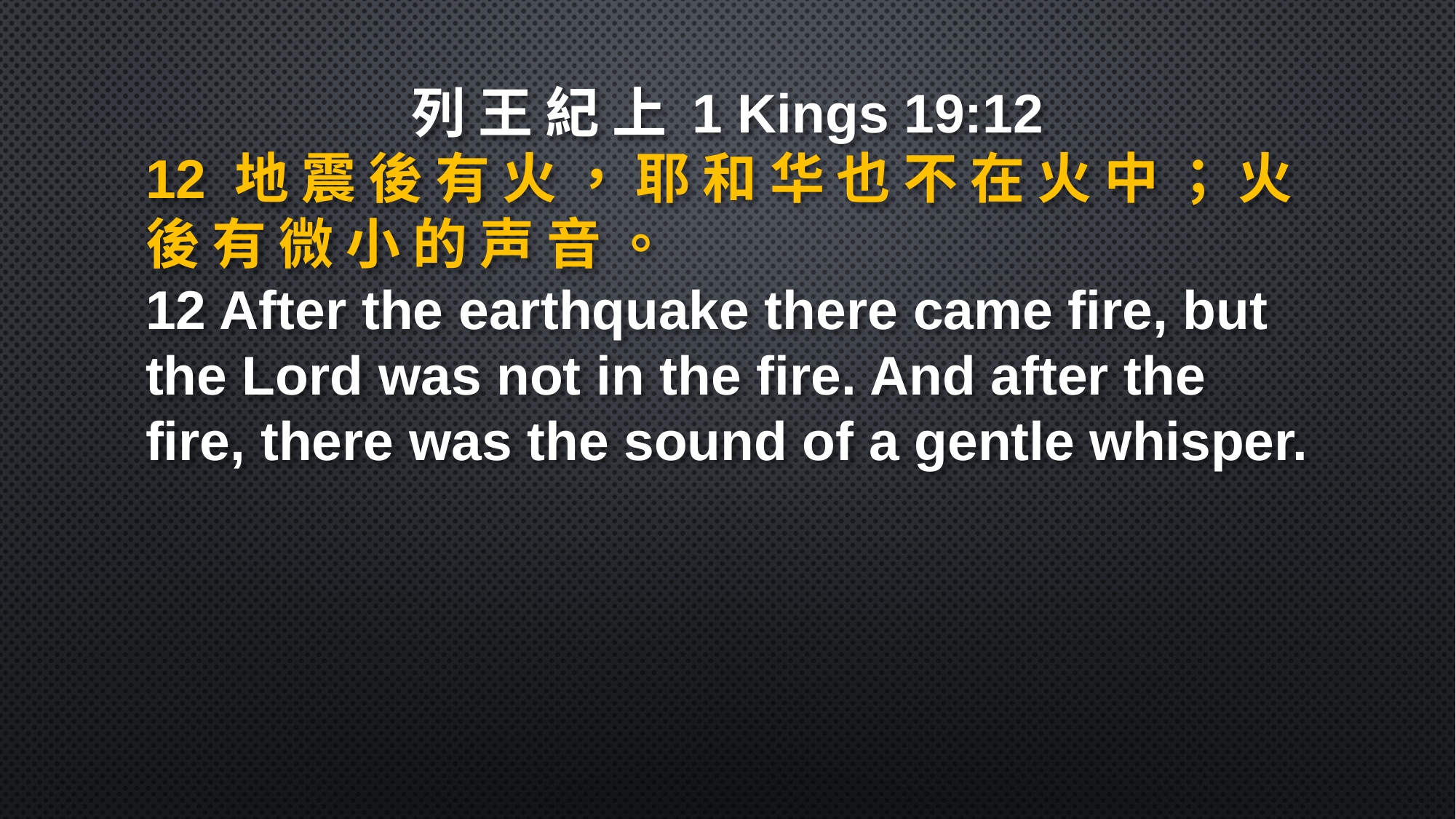

列 王 紀 上 1 Kings 19:12
12 地 震 後 有 火 ， 耶 和 华 也 不 在 火 中 ； 火 後 有 微 小 的 声 音 。
12 After the earthquake there came fire, but the Lord was not in the fire. And after the fire, there was the sound of a gentle whisper.